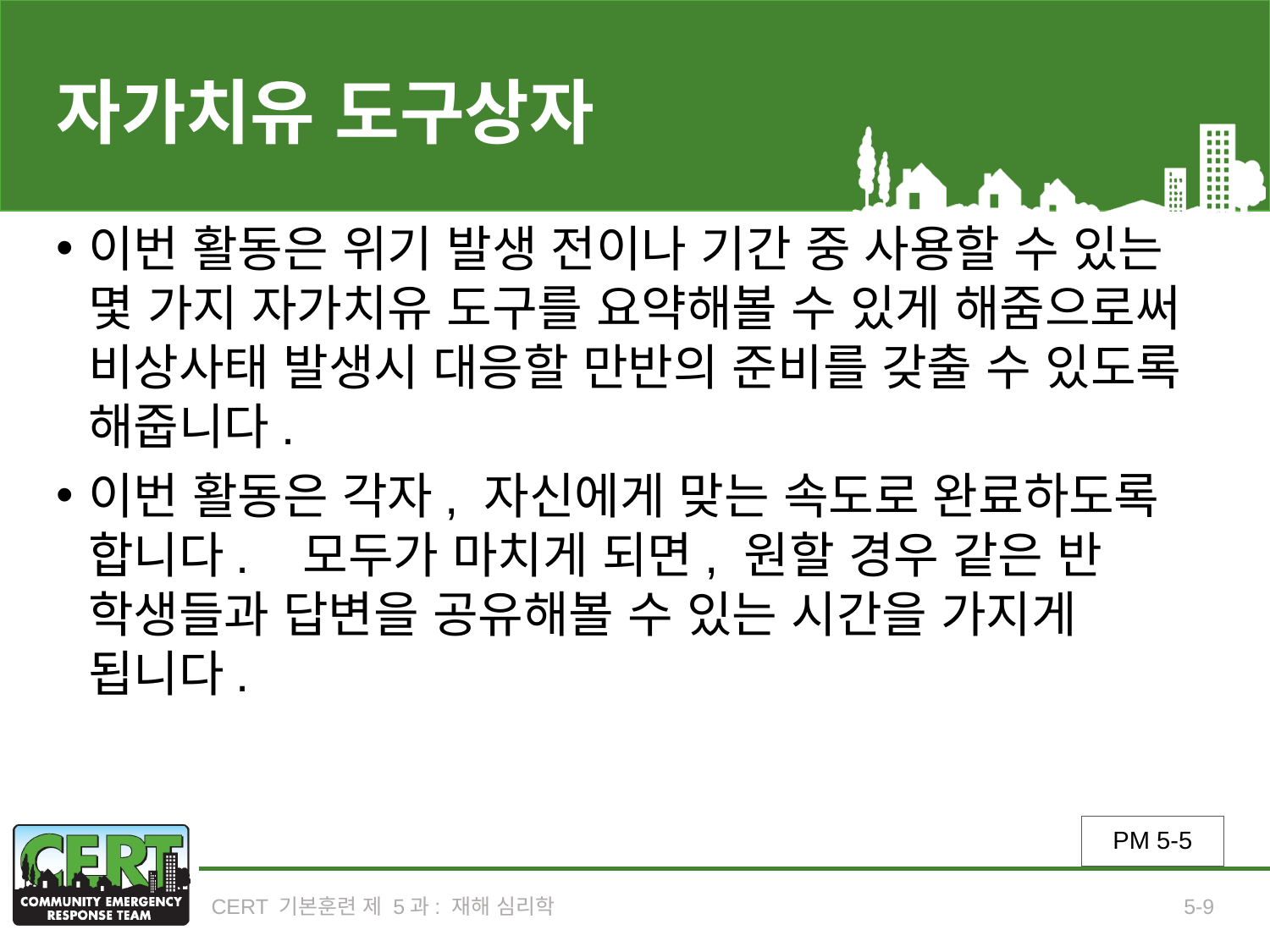

# 자가치유 도구상자
이번 활동은 위기 발생 전이나 기간 중 사용할 수 있는 몇 가지 자가치유 도구를 요약해볼 수 있게 해줌으로써 비상사태 발생시 대응할 만반의 준비를 갖출 수 있도록 해줍니다.
이번 활동은 각자, 자신에게 맞는 속도로 완료하도록 합니다.   모두가 마치게 되면, 원할 경우 같은 반 학생들과 답변을 공유해볼 수 있는 시간을 가지게 됩니다.
PM 5-5
CERT 기본훈련 제 5과: 재해 심리학
5-9